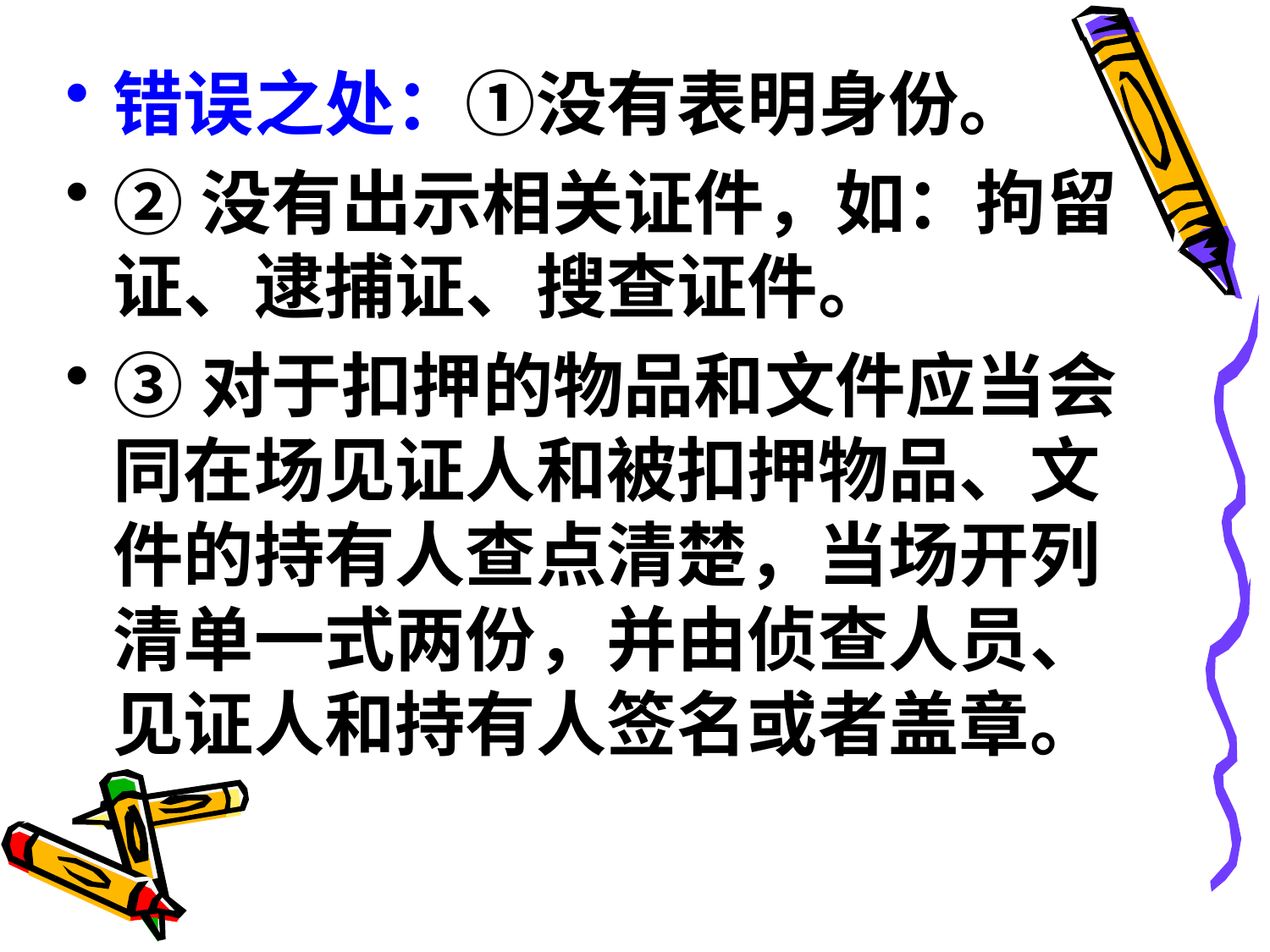

错误之处：①没有表明身份。
②没有出示相关证件，如：拘留证、逮捕证、搜查证件。
③对于扣押的物品和文件应当会同在场见证人和被扣押物品、文件的持有人查点清楚，当场开列清单一式两份，并由侦查人员、见证人和持有人签名或者盖章。